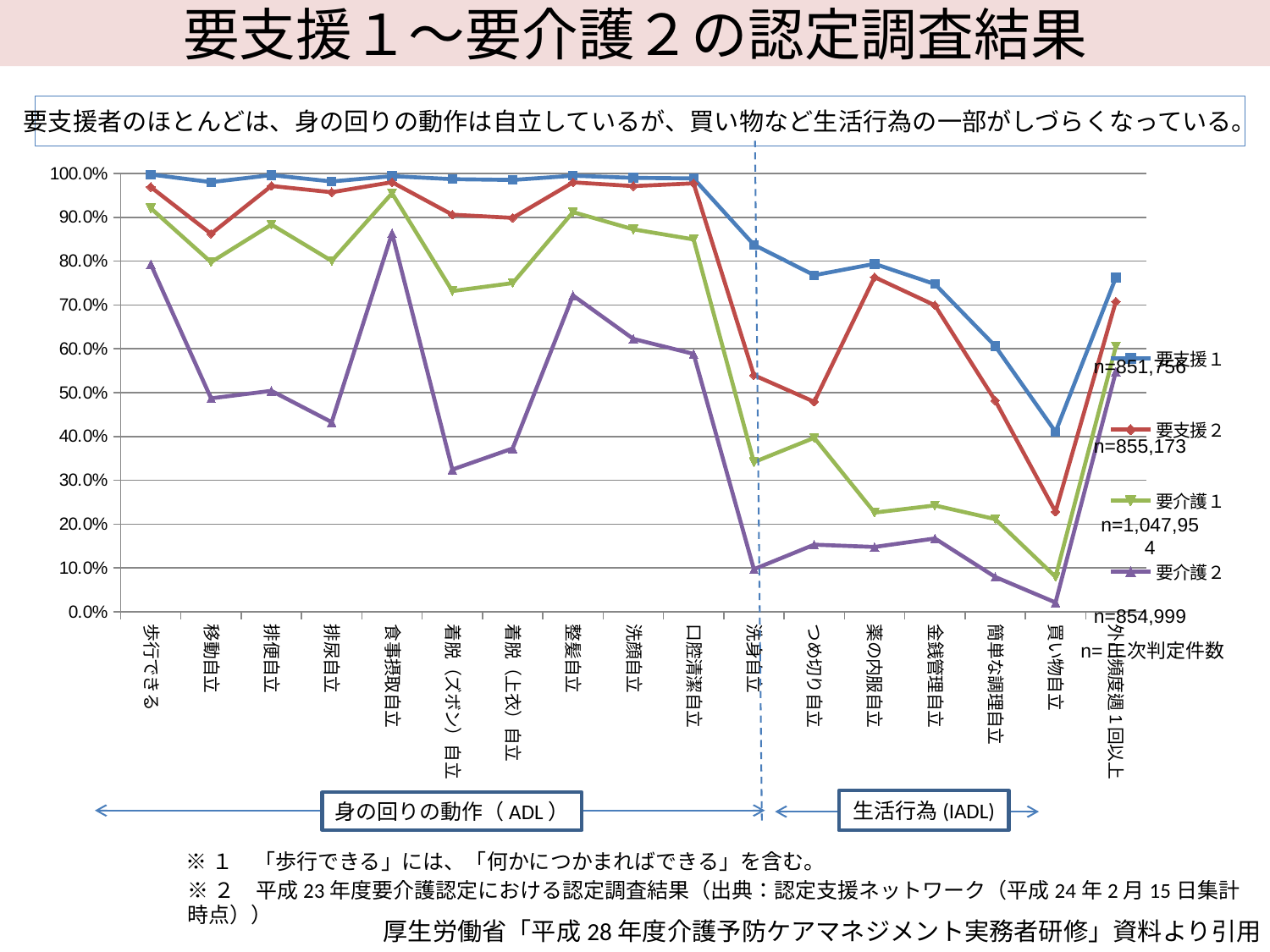

要支援１～要介護２の認定調査結果
要支援者のほとんどは、身の回りの動作は自立しているが、買い物など生活行為の一部がしづらくなっている。

### Chart

| Category | 要支援１ | 要支援２ | 要介護１ | 要介護２ |
|---|---|---|---|---|
| 歩行できる | 0.997576770812298 | 0.969097480860598 | 0.920710260183176 | 0.792927243189758 |
| 移動自立 | 0.980227905644339 | 0.862414973344575 | 0.797636155785464 | 0.487011095919411 |
| 排便自立 | 0.996186701355787 | 0.971502842114987 | 0.883297358471841 | 0.504118718267507 |
| 排尿自立 | 0.981749468157548 | 0.957051964924056 | 0.80055231431914 | 0.432794658239366 |
| 食事摂取自立 | 0.993884398818441 | 0.980021586275526 | 0.95482244449661 | 0.863857150710118 |
| 着脱（ズボン）自立 | 0.986898830181414 | 0.905917282234121 | 0.731717231863231 | 0.3245933620975 |
| 着脱（上衣）自立 | 0.985147154818986 | 0.898622851750465 | 0.749832530817192 | 0.37276066989552 |
| 整髪自立 | 0.994769628860847 | 0.979687151020904 | 0.91188449111316 | 0.72157628254536 |
| 洗顔自立 | 0.98989029722127 | 0.971111108512547 | 0.872495357620659 | 0.622502482459044 |
| 口腔清潔自立 | 0.988710381846444 | 0.977333241344149 | 0.84949911923615 | 0.588328173483244 |
| 洗身自立 | 0.8371200202875 | 0.539912976672556 | 0.3414081152417 | 0.0970118093705373 |
| つめ切り自立 | 0.76788305571079 | 0.479122937697986 | 0.396960171915943 | 0.153134682028868 |
| 薬の内服自立 | 0.793769577202861 | 0.763424476684835 | 0.226264702458314 | 0.147900757778664 |
| 金銭管理自立 | 0.747568552496255 | 0.699285407747906 | 0.24262419915378 | 0.16722475698802 |
| 簡単な調理自立 | 0.606282785210788 | 0.482003056691453 | 0.211331795097876 | 0.0795603269711427 |
| 買い物自立 | 0.410568284813961 | 0.228101214608038 | 0.0798727806754877 | 0.0212316037796536 |
| 外出頻度週1回以上 | 0.762348606878026 | 0.707950321163086 | 0.604972164808761 | 0.547795962334459 |
n=851,756
n=855,173
n=1,047,954
n=854,999
n=二次判定件数
生活行為(IADL)
身の回りの動作（ADL）
※１　「歩行できる」には、「何かにつかまればできる」を含む。
※２　平成23年度要介護認定における認定調査結果（出典：認定支援ネットワーク（平成24年2月15日集計時点））
厚生労働省「平成28年度介護予防ケアマネジメント実務者研修」資料より引用